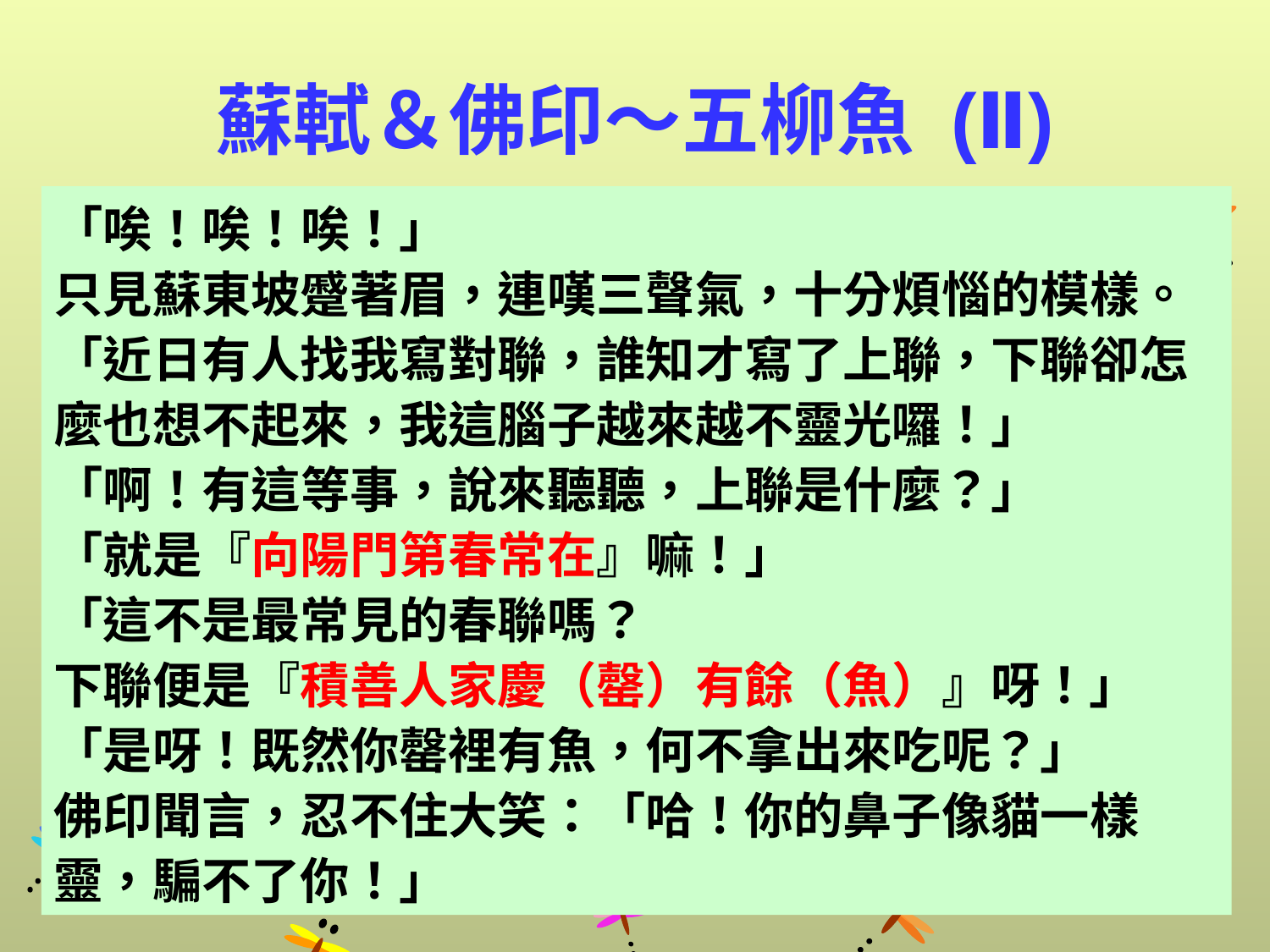

# 蘇軾＆佛印～五柳魚 (Ⅱ)
「唉！唉！唉！」
只見蘇東坡蹙著眉，連嘆三聲氣，十分煩惱的模樣。
「近日有人找我寫對聯，誰知才寫了上聯，下聯卻怎麼也想不起來，我這腦子越來越不靈光囉！」
「啊！有這等事，說來聽聽，上聯是什麼？」
「就是『向陽門第春常在』嘛！」
「這不是最常見的春聯嗎？
下聯便是『積善人家慶（罄）有餘（魚）』呀！」
「是呀！既然你罄裡有魚，何不拿出來吃呢？」
佛印聞言，忍不住大笑：「哈！你的鼻子像貓一樣靈，騙不了你！」
上回在蘇東坡家吃過「五柳魚」，真是鮮美無比，佛印回去後，便如法炮製，自己也燒了一條享受。
無巧不巧，輪到蘇東坡來訪，佛印心想「好個蘇東坡，上回要不是我眼尖，那吃得到魚？這回我也要『私藏』起來，看你能否吃到？」
於是佛印順手魚藏到一只大罄裡去，然後起身相迎，客套說：「太守光臨本寺，不知有何指教？」
9